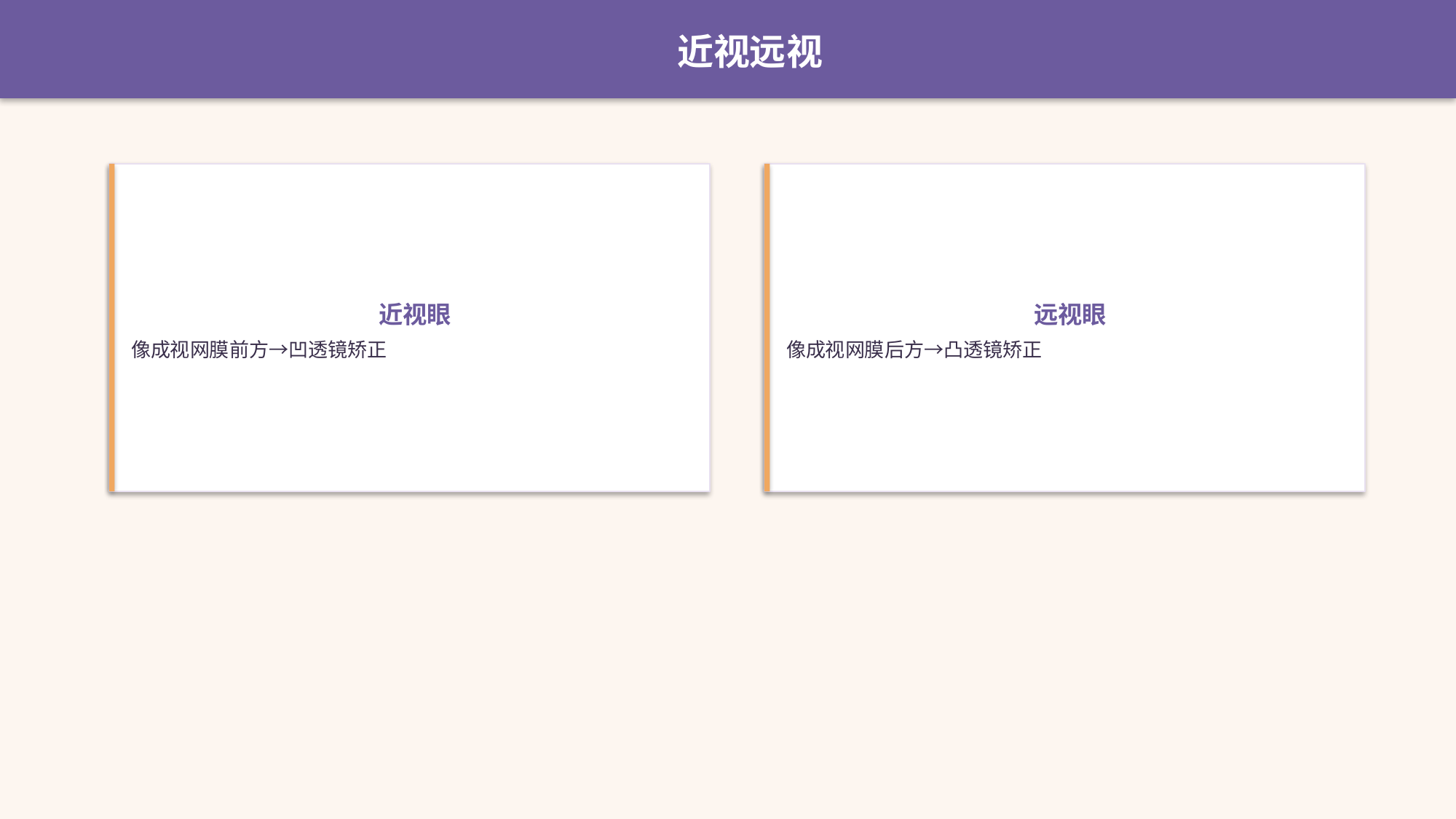

近视远视
近视眼
像成视网膜前方→凹透镜矫正

远视眼
像成视网膜后方→凸透镜矫正